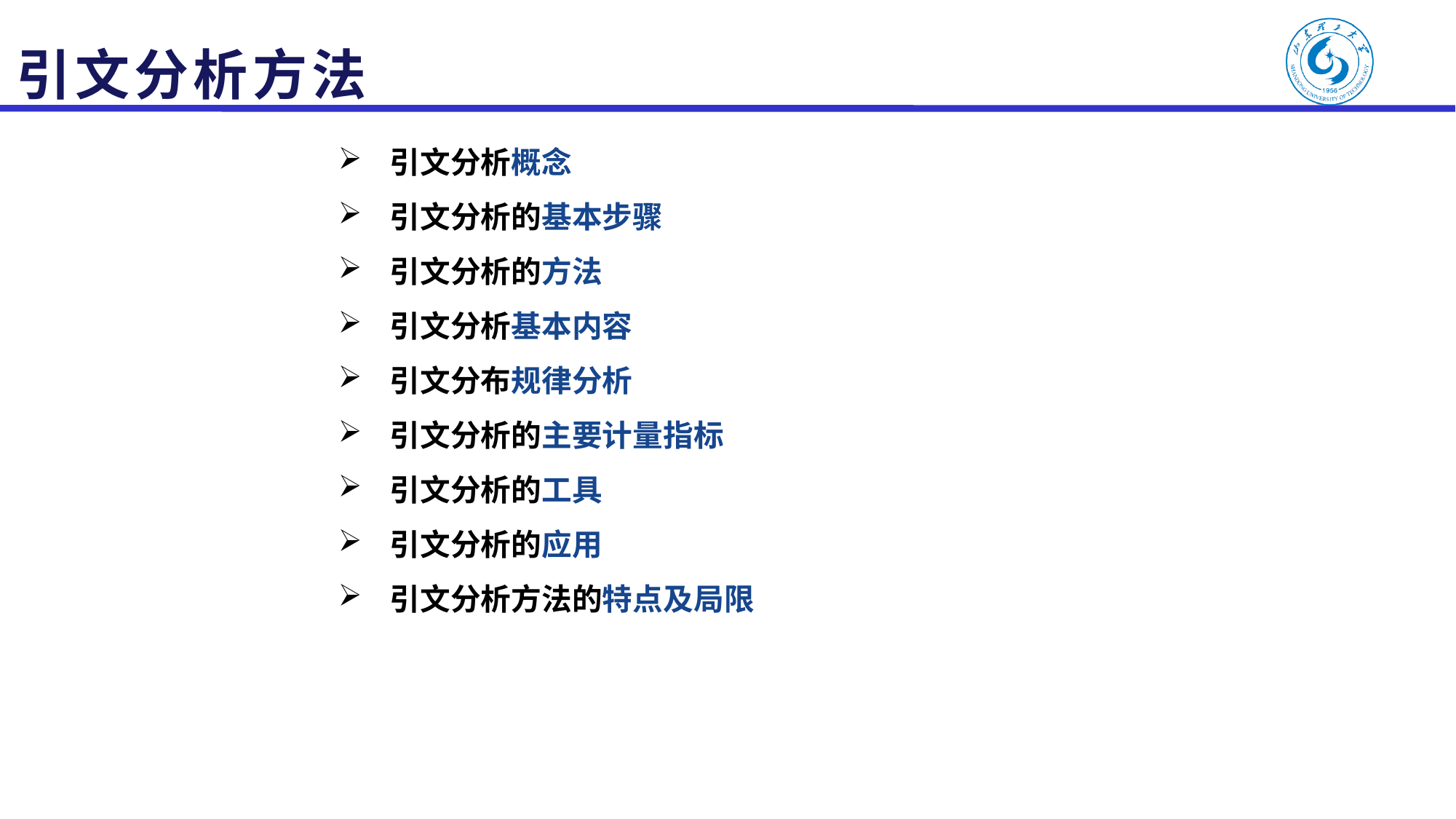

# 引文分析方法
引文分析概念
引文分析的基本步骤
引文分析的方法
引文分析基本内容
引文分布规律分析
引文分析的主要计量指标
引文分析的工具
引文分析的应用
引文分析方法的特点及局限